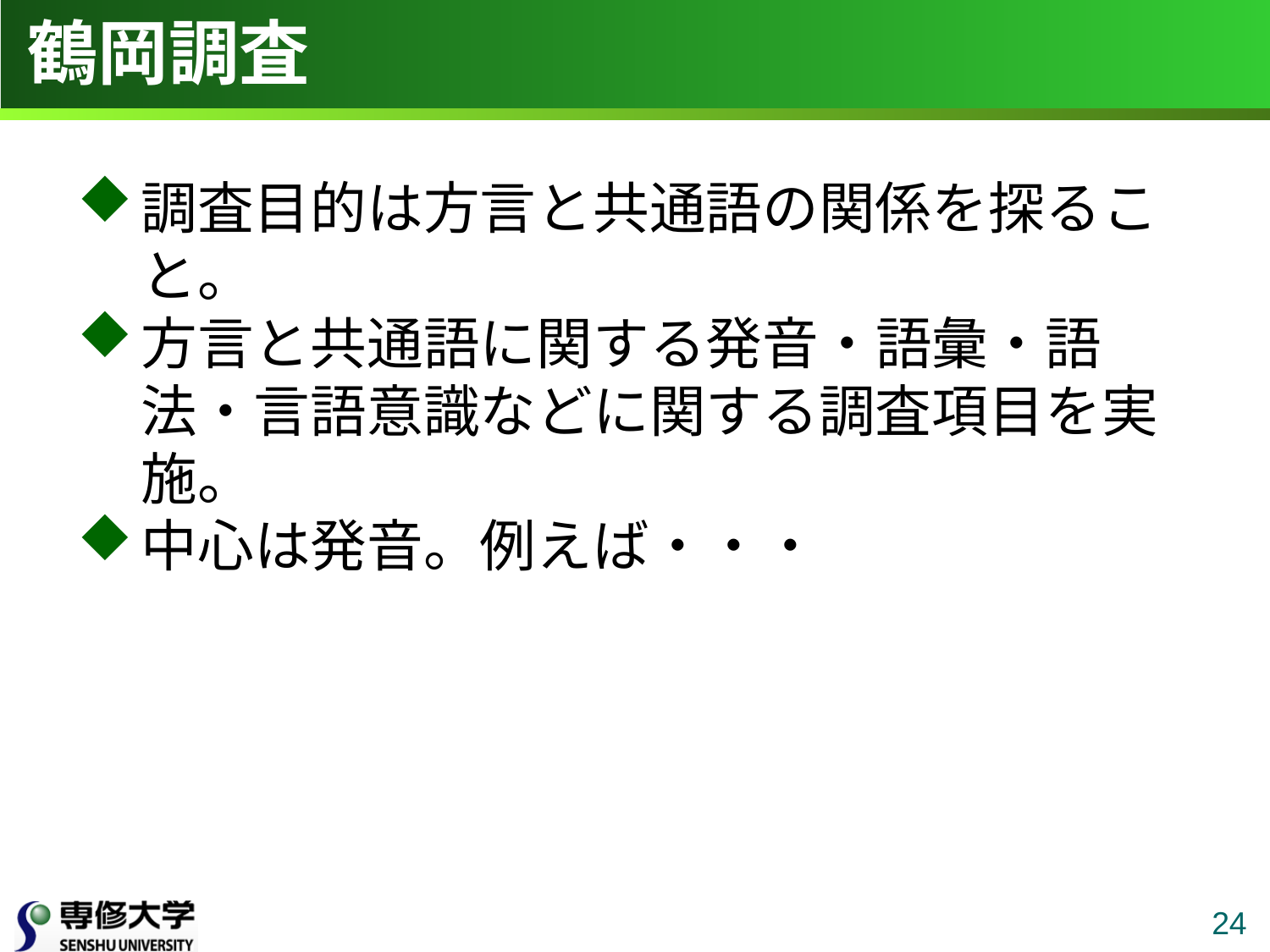

# 鶴岡調査
調査目的は方言と共通語の関係を探ること。
方言と共通語に関する発音・語彙・語法・言語意識などに関する調査項目を実施。
中心は発音。例えば・・・
24